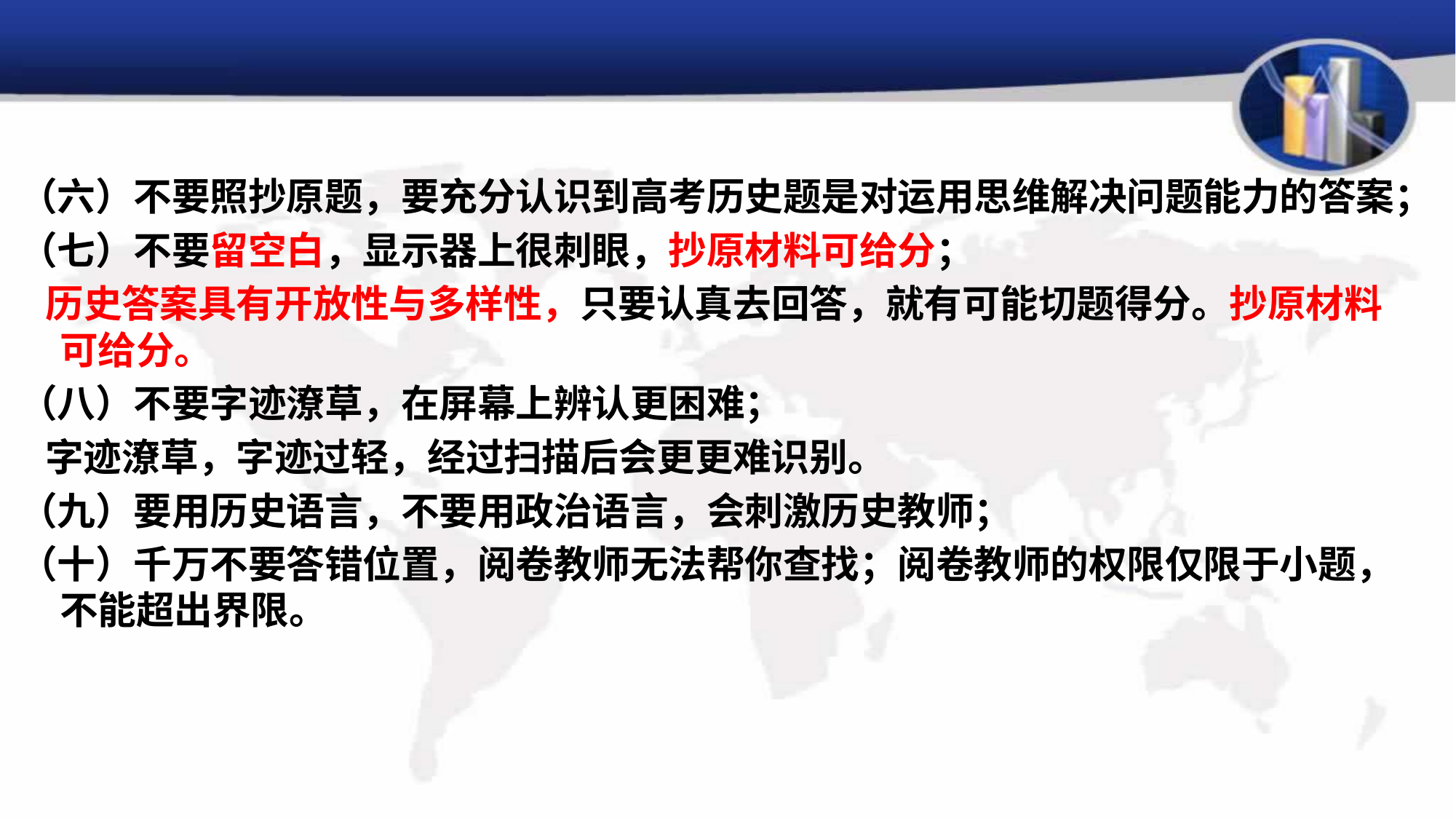

（六）不要照抄原题，要充分认识到高考历史题是对运用思维解决问题能力的答案；
（七）不要留空白，显示器上很刺眼，抄原材料可给分；
  历史答案具有开放性与多样性，只要认真去回答，就有可能切题得分。抄原材料可给分。
（八）不要字迹潦草，在屏幕上辨认更困难；
  字迹潦草，字迹过轻，经过扫描后会更更难识别。
（九）要用历史语言，不要用政治语言，会刺激历史教师；
（十）千万不要答错位置，阅卷教师无法帮你查找；阅卷教师的权限仅限于小题，不能超出界限。